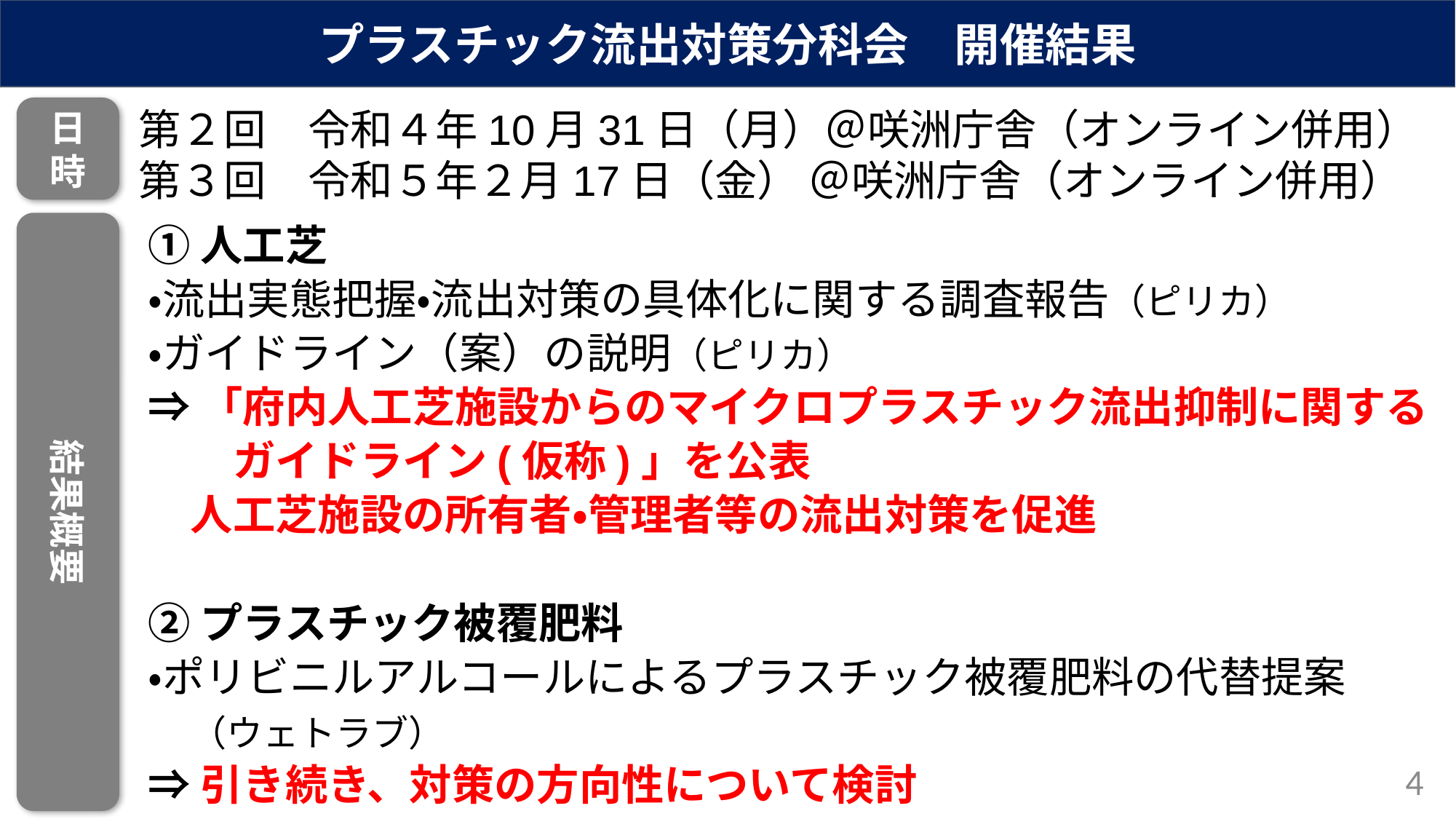

プラスチック流出対策分科会　開催結果
日時
第２回　令和４年10月31日（月）＠咲洲庁舎（オンライン併用）
第３回　令和５年２月17日（金） ＠咲洲庁舎（オンライン併用）
結果概要
①人工芝
・流出実態把握・流出対策の具体化に関する調査報告（ピリカ）
・ガイドライン（案）の説明（ピリカ）
⇒「府内人工芝施設からのマイクロプラスチック流出抑制に関する
　　ガイドライン(仮称)」を公表
　人工芝施設の所有者・管理者等の流出対策を促進

②プラスチック被覆肥料
・ポリビニルアルコールによるプラスチック被覆肥料の代替提案
　（ウェトラブ）
⇒引き続き、対策の方向性について検討
4